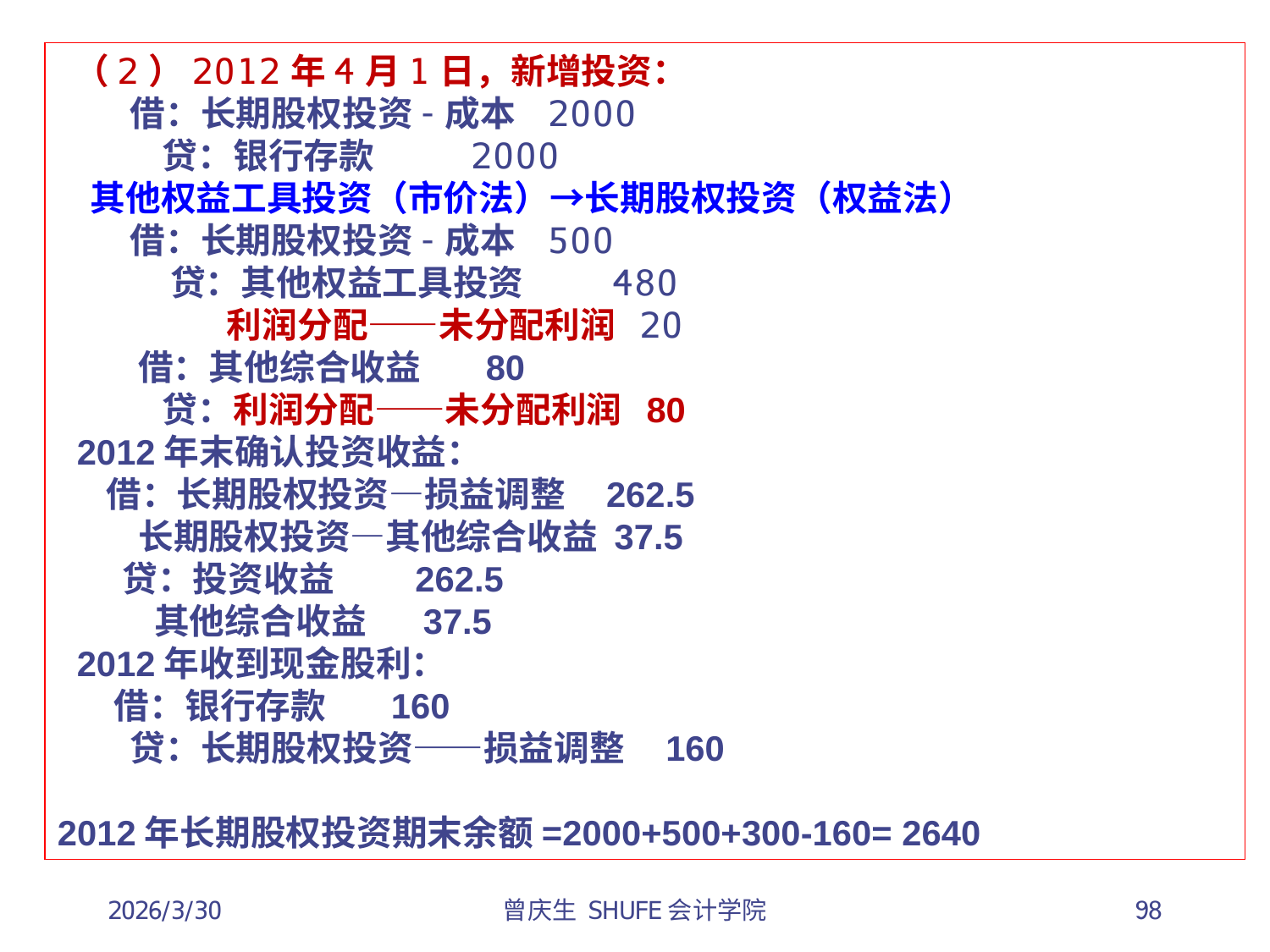

（2）2012年4月1日，新增投资：
        借：长期股权投资-成本   2000
            贷：银行存款           2000
   其他权益工具投资（市价法）→长期股权投资（权益法）
        借：长期股权投资-成本   500
             贷：其他权益工具投资          480
                    利润分配——未分配利润  20
         借：其他综合收益       80
            贷：利润分配——未分配利润  80
  2012年末确认投资收益：
     借：长期股权投资—损益调整    262.5
         长期股权投资—其他综合收益 37.5
       贷：投资收益         262.5
           其他综合收益      37.5
  2012年收到现金股利：
      借：银行存款       160
        贷：长期股权投资——损益调整    160

2012年长期股权投资期末余额=2000+500+300-160= 2640
2026/3/30
曾庆生 SHUFE会计学院
98